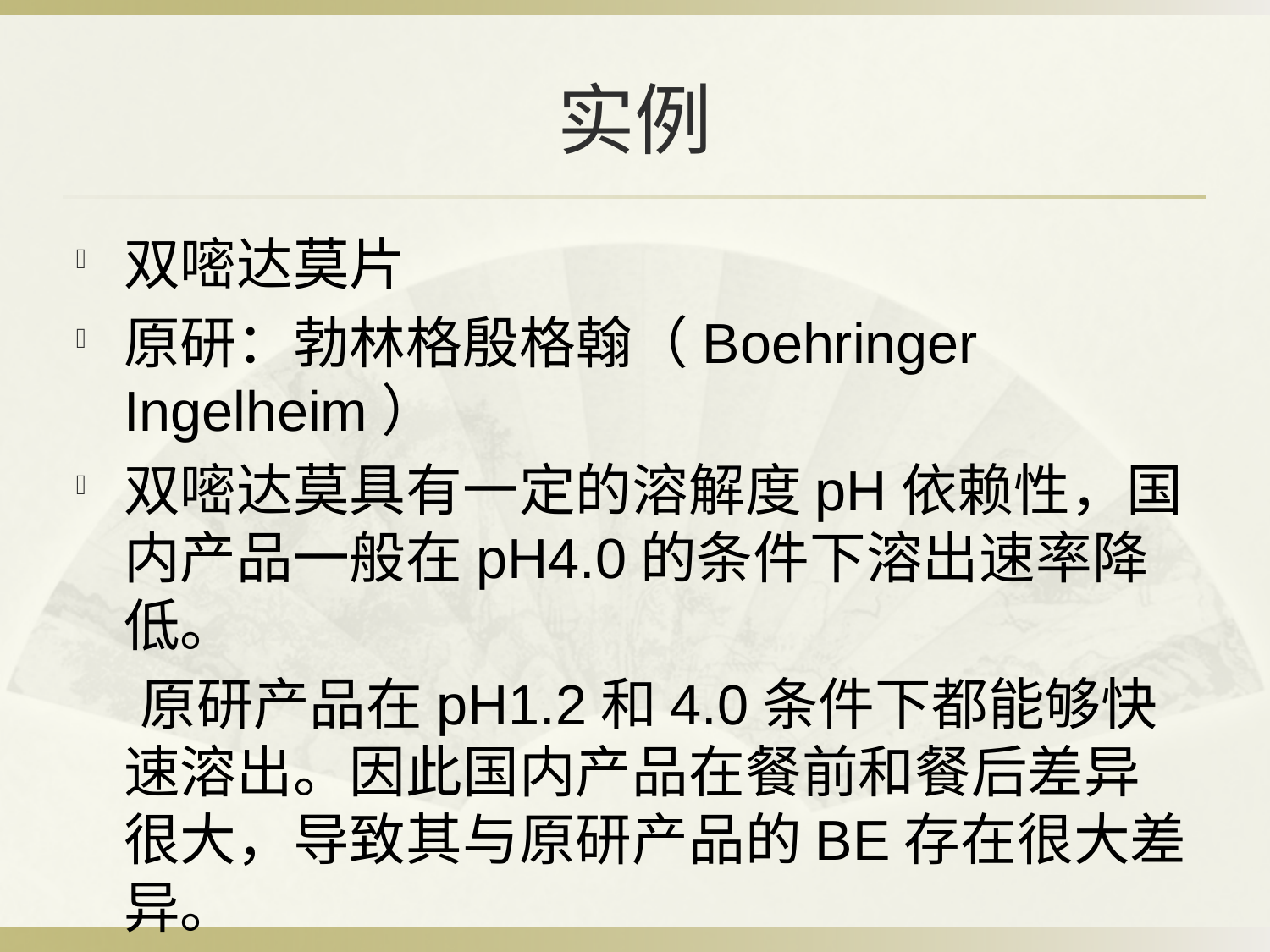

# 实例
双嘧达莫片
原研：勃林格殷格翰（Boehringer Ingelheim）
双嘧达莫具有一定的溶解度pH依赖性，国内产品一般在pH4.0的条件下溶出速率降低。
    原研产品在pH1.2和4.0条件下都能够快速溶出。因此国内产品在餐前和餐后差异很大，导致其与原研产品的BE存在很大差异。